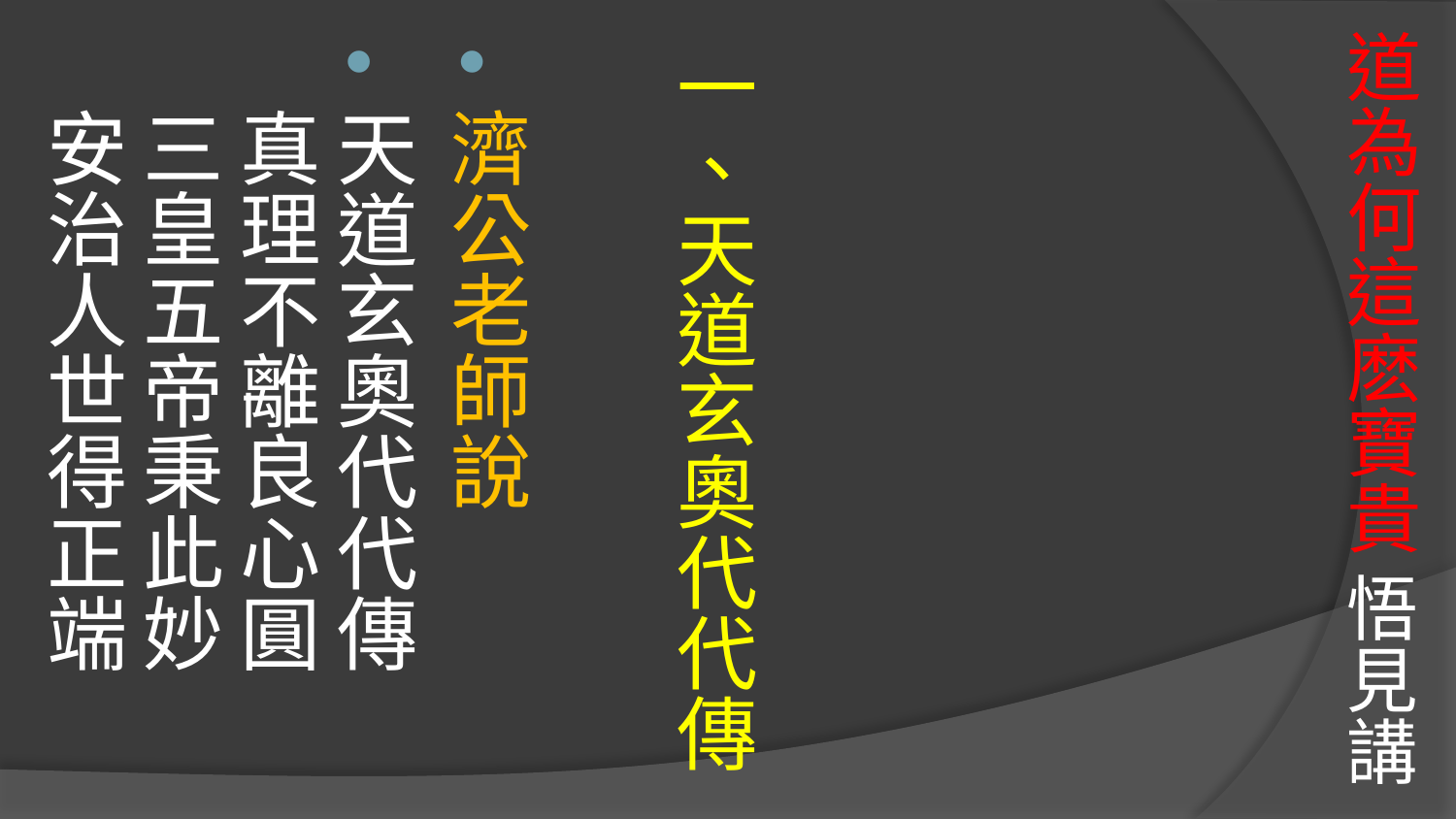

# 道為何這麽寶貴 悟見講
一、天道玄奧代代傳

濟公老師說
天道玄奧代代傳 
真理不離良心圓 
三皇五帝秉此妙 
安治人世得正端